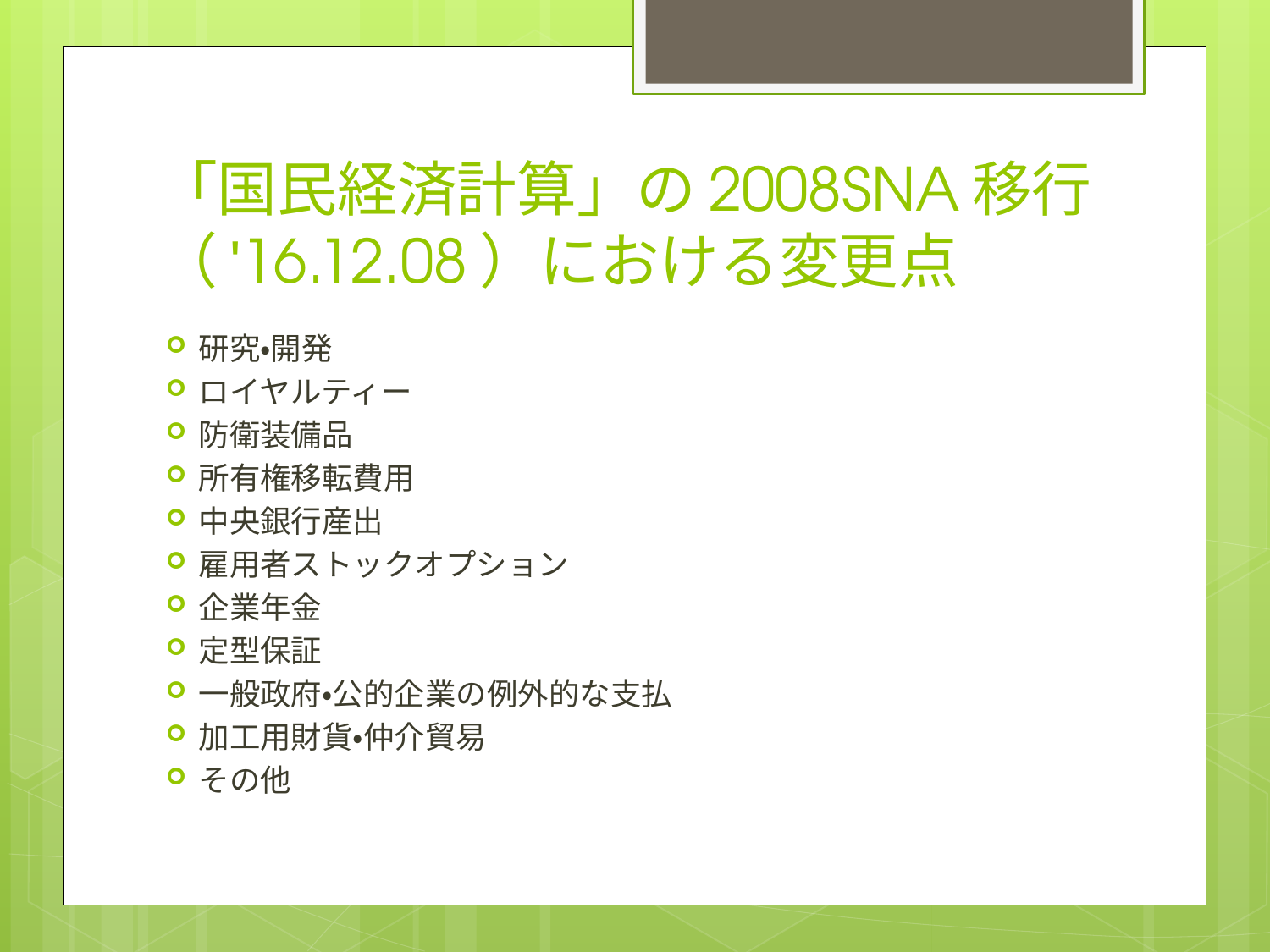

# 「国民経済計算」の2008SNA移行（'16.12.08）における変更点
研究・開発
ロイヤルティー
防衛装備品
所有権移転費用
中央銀行産出
雇用者ストックオプション
企業年金
定型保証
一般政府・公的企業の例外的な支払
加工用財貨・仲介貿易
その他